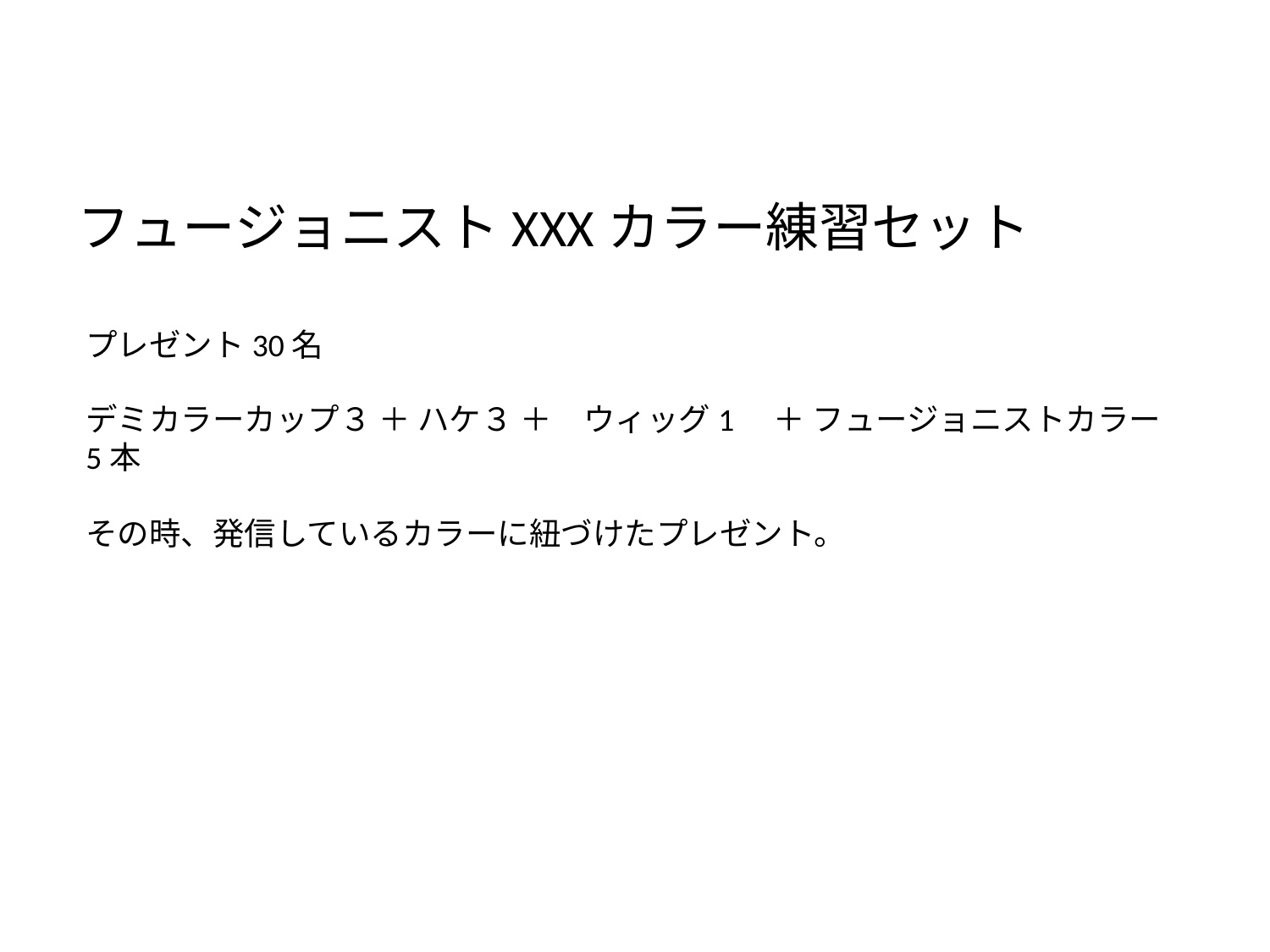

フュージョニストXXXカラー練習セット
プレゼント30名
デミカラーカップ３ ＋ ハケ３ ＋　ウィッグ1　＋ フュージョニストカラー5本

その時、発信しているカラーに紐づけたプレゼント。